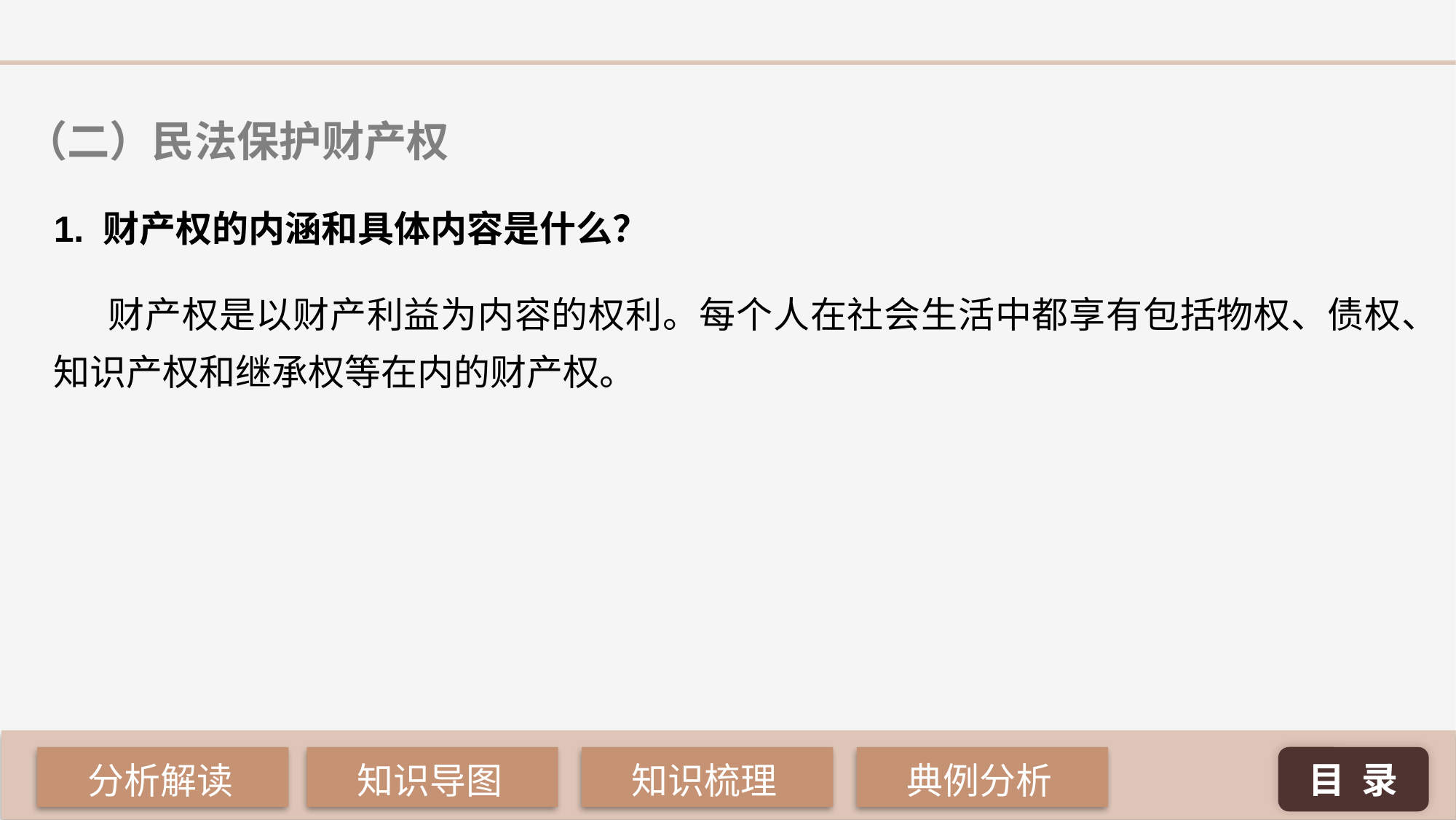

（二）民法保护财产权
1. 财产权的内涵和具体内容是什么？
财产权是以财产利益为内容的权利。每个人在社会生活中都享有包括物权、债权、知识产权和继承权等在内的财产权。